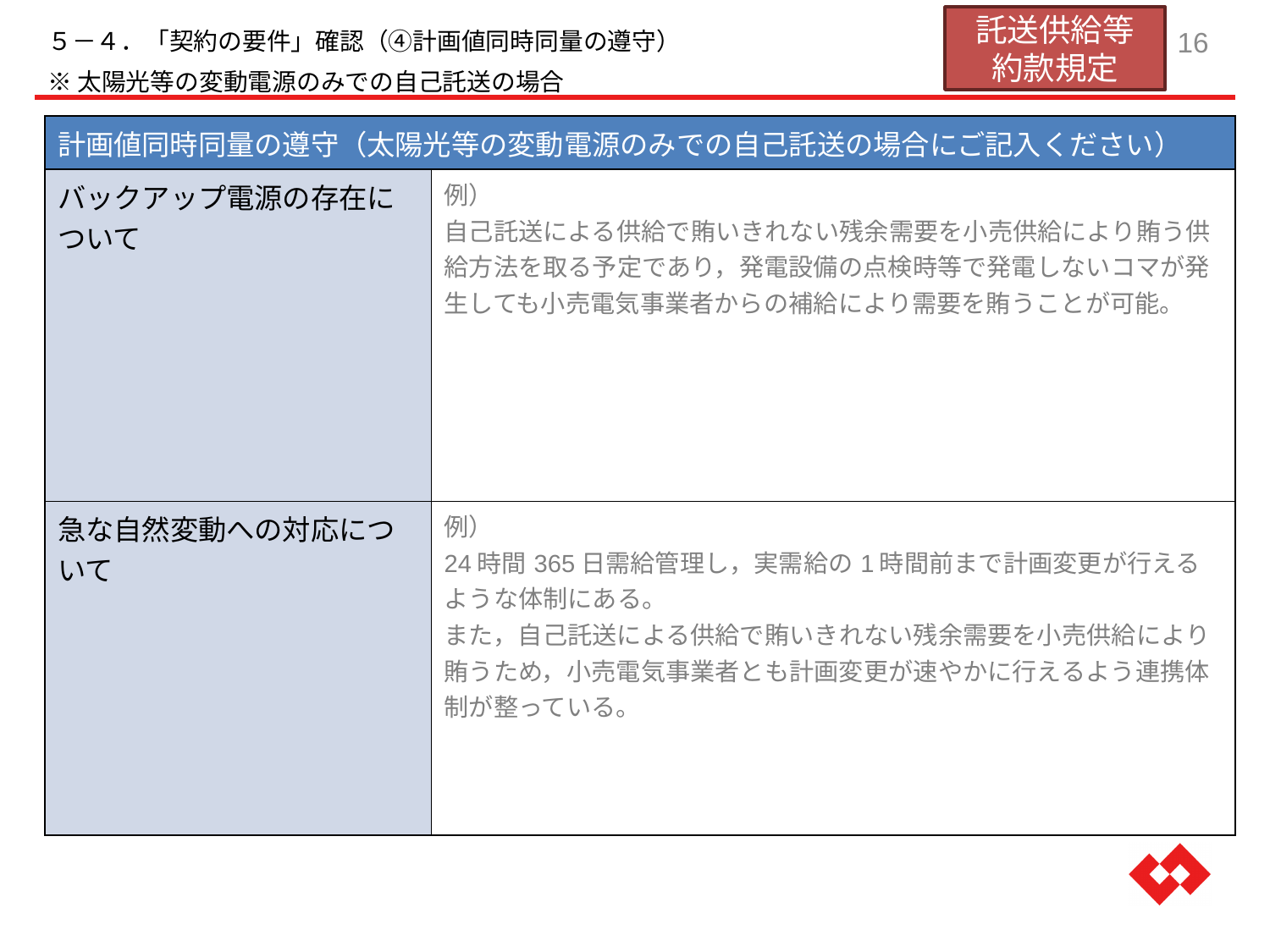

託送供給等
約款規定
５－４．「契約の要件」確認（④計画値同時同量の遵守）
※太陽光等の変動電源のみでの自己託送の場合
16
| 計画値同時同量の遵守（太陽光等の変動電源のみでの自己託送の場合にご記入ください） |  |
| --- | --- |
| バックアップ電源の存在について | 例） 自己託送による供給で賄いきれない残余需要を小売供給により賄う供給方法を取る予定であり，発電設備の点検時等で発電しないコマが発生しても小売電気事業者からの補給により需要を賄うことが可能。 |
| 急な自然変動への対応について | 例） 24時間365日需給管理し，実需給の1時間前まで計画変更が行えるような体制にある。 また，自己託送による供給で賄いきれない残余需要を小売供給により賄うため，小売電気事業者とも計画変更が速やかに行えるよう連携体制が整っている。 |